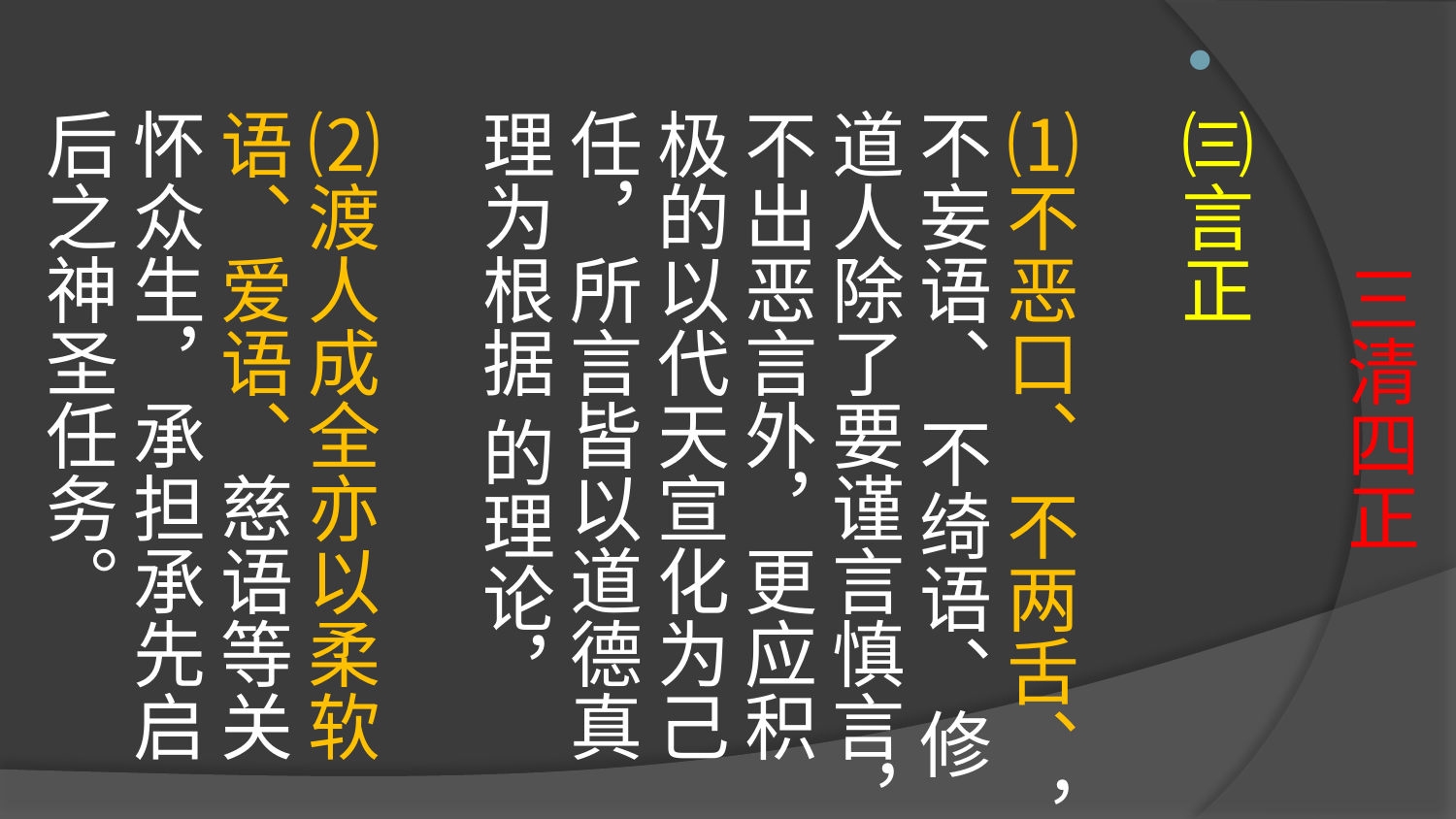

# 三清四正
㈢言正
⑴不恶口、 不两舌、，不妄语、 不绮语、修道人除了要谨言慎言，不出恶言外，更应积极的以代天宣化为己任，所言皆以道德真理为根据 的理论，
⑵渡人成全亦以柔软语、爱语、慈语等关怀众生，承担承先启后之神圣任务。